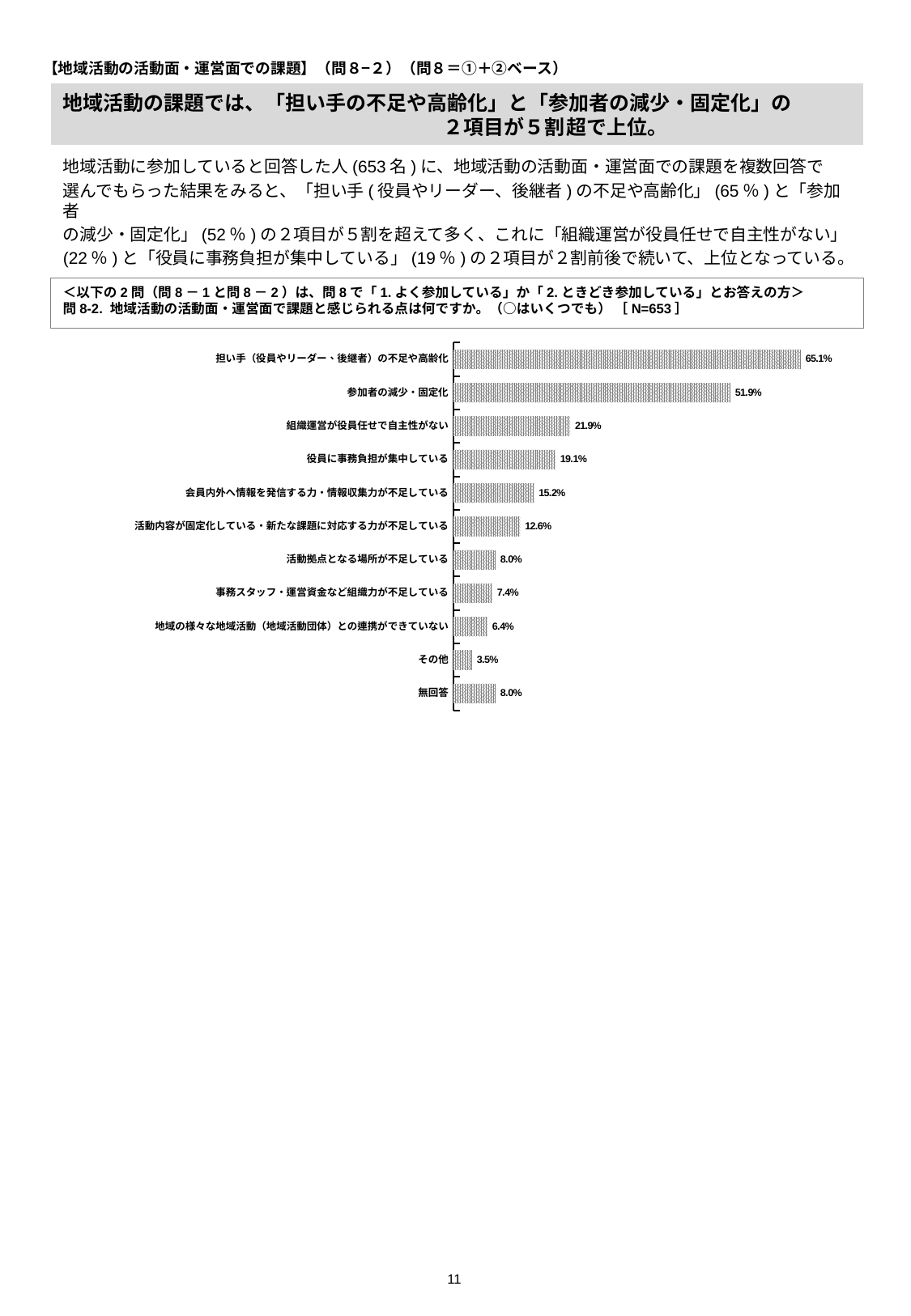

【地域活動の活動面・運営面での課題】（問８−２）（問８＝①＋②ベース）
# 地域活動の課題では、「担い手の不足や高齢化」と「参加者の減少・固定化」の ２項目が５割超で上位。
地域活動に参加していると回答した人(653名)に、地域活動の活動面・運営面での課題を複数回答で
選んでもらった結果をみると、「担い手(役員やリーダー、後継者)の不足や高齢化」(65％)と「参加者
の減少・固定化」(52％)の２項目が５割を超えて多く、これに「組織運営が役員任せで自主性がない」
(22％)と「役員に事務負担が集中している」(19％)の２項目が２割前後で続いて、上位となっている。
＜以下の2問（問8－1と問8－2）は、問8で「1.よく参加している」か「2.ときどき参加している」とお答えの方＞
問8-2. 地域活動の活動面・運営面で課題と感じられる点は何ですか。（○はいくつでも） ［N=653］

### Chart

| Category |  |
|---|---|
| 担い手（役員やリーダー、後継者）の不足や高齢化 | 0.650842266462483 |
| 参加者の減少・固定化 | 0.519142419601838 |
| 組織運営が役員任せで自主性がない | 0.218989280245023 |
| 役員に事務負担が集中している | 0.191424196018377 |
| 会員内外へ情報を発信する力・情報収集力が不足している | 0.151607963246554 |
| 活動内容が固定化している・新たな課題に対応する力が不足している | 0.125574272588055 |
| 活動拠点となる場所が不足している | 0.0796324655436448 |
| 事務スタッフ・運営資金など組織力が不足している | 0.0735068912710567 |
| 地域の様々な地域活動（地域活動団体）との連携ができていない | 0.0643185298621746 |
| その他 | 0.0352220520673813 |
| 無回答 | 0.0796324655436448 |
11